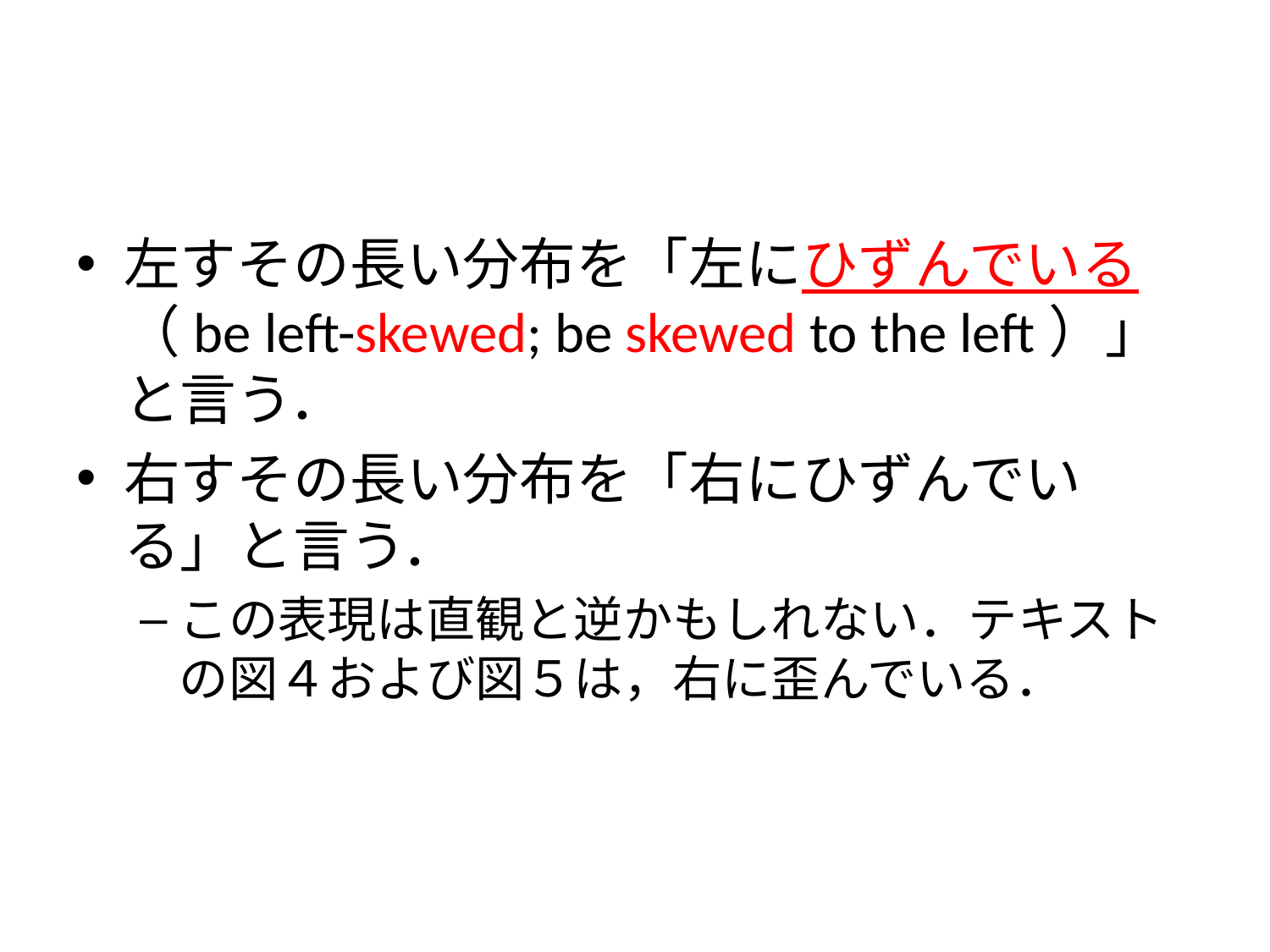

#
左すその長い分布を「左にひずんでいる（be left-skewed; be skewed to the left）」と言う．
右すその長い分布を「右にひずんでいる」と言う．
この表現は直観と逆かもしれない．テキストの図４および図５は，右に歪んでいる．